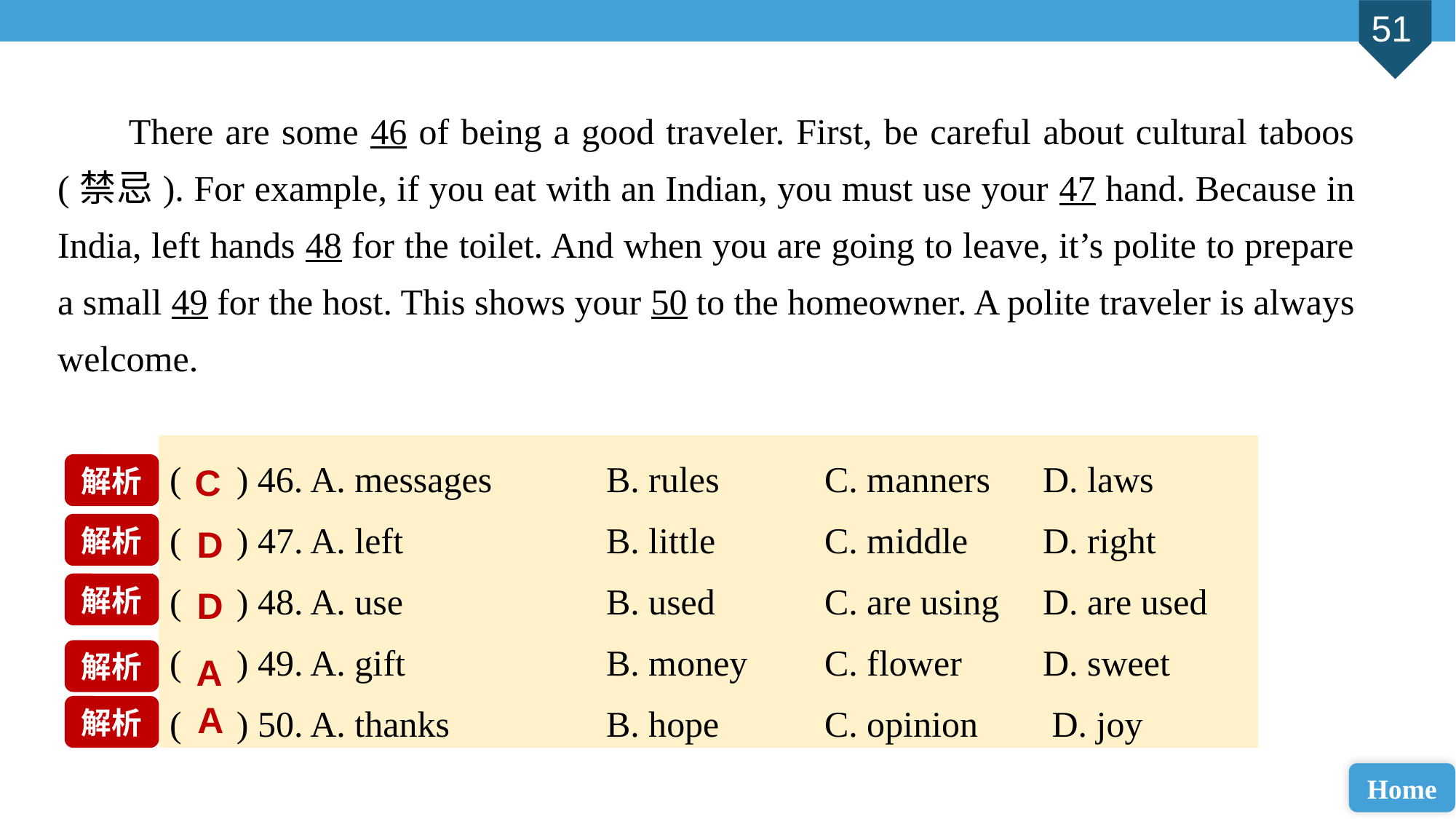

There are some 46 of being a good traveler. First, be careful about cultural taboos (禁忌). For example, if you eat with an Indian, you must use your 47 hand. Because in India, left hands 48 for the toilet. And when you are going to leave, it’s polite to prepare a small 49 for the host. This shows your 50 to the homeowner. A polite traveler is always welcome.
(      ) 46. A. messages 	B. rules 	C. manners 	D. laws
(      ) 47. A. left 		B. little 	C. middle 	D. right
(      ) 48. A. use 		B. used 	C. are using 	D. are used
(      ) 49. A. gift 		B. money 	C. flower 	D. sweet
(      ) 50. A. thanks 		B. hope 	C. opinion	 D. joy
C
解析
解析
D
解析
D
解析
A
A
解析